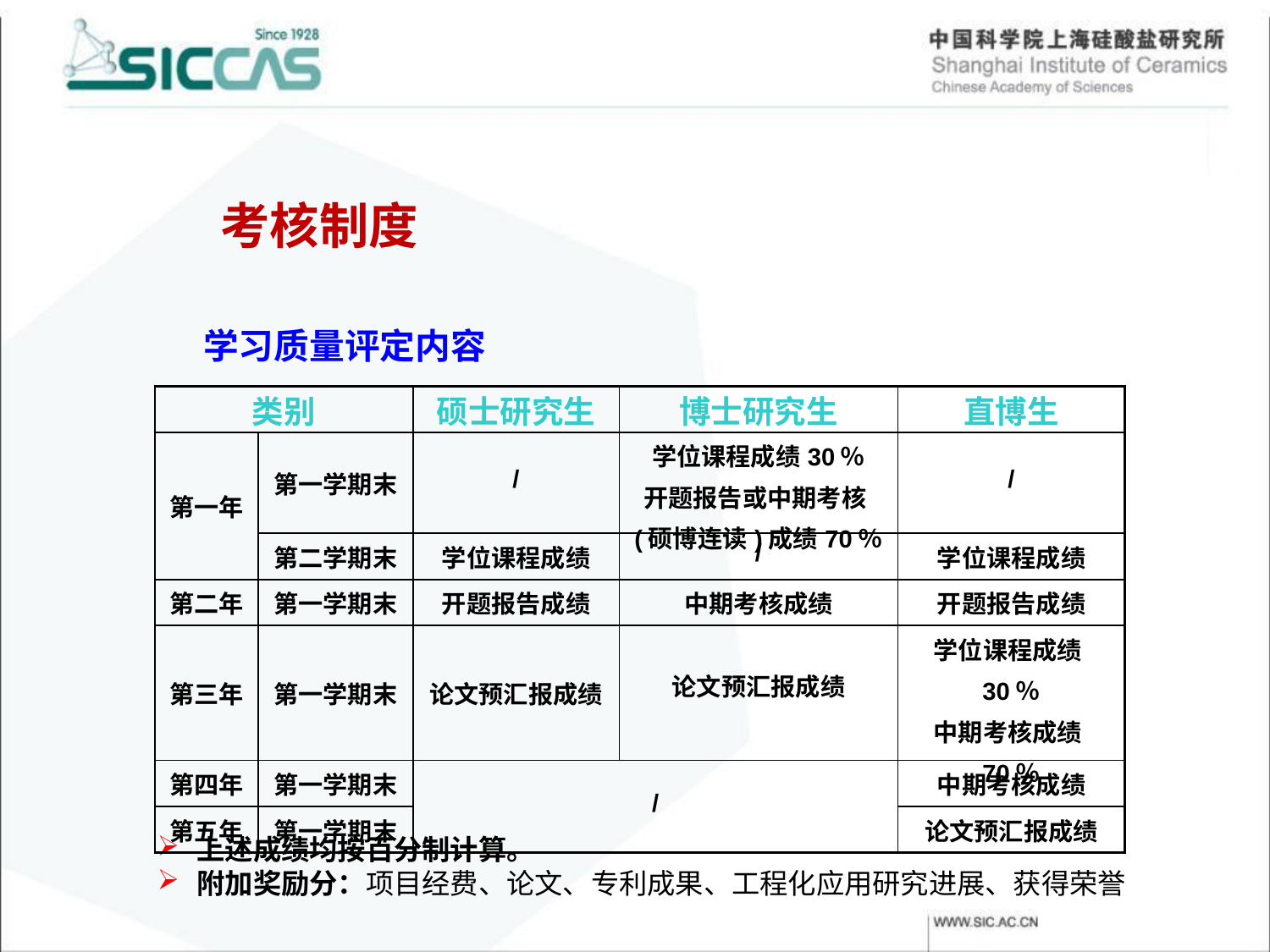

考核制度
学习质量评定内容
| 类别 |  | 硕士研究生 | 博士研究生 | 直博生 |
| --- | --- | --- | --- | --- |
| 第一年 | 第一学期末 | / | 学位课程成绩30％ 开题报告或中期考核(硕博连读)成绩70％ | / |
|  | 第二学期末 | 学位课程成绩 | / | 学位课程成绩 |
| 第二年 | 第一学期末 | 开题报告成绩 | 中期考核成绩 | 开题报告成绩 |
| 第三年 | 第一学期末 | 论文预汇报成绩 | 论文预汇报成绩 | 学位课程成绩30％ 中期考核成绩70％ |
| 第四年 | 第一学期末 | / |  | 中期考核成绩 |
| 第五年 | 第一学期末 |  |  | 论文预汇报成绩 |
上述成绩均按百分制计算。
附加奖励分：项目经费、论文、专利成果、工程化应用研究进展、获得荣誉